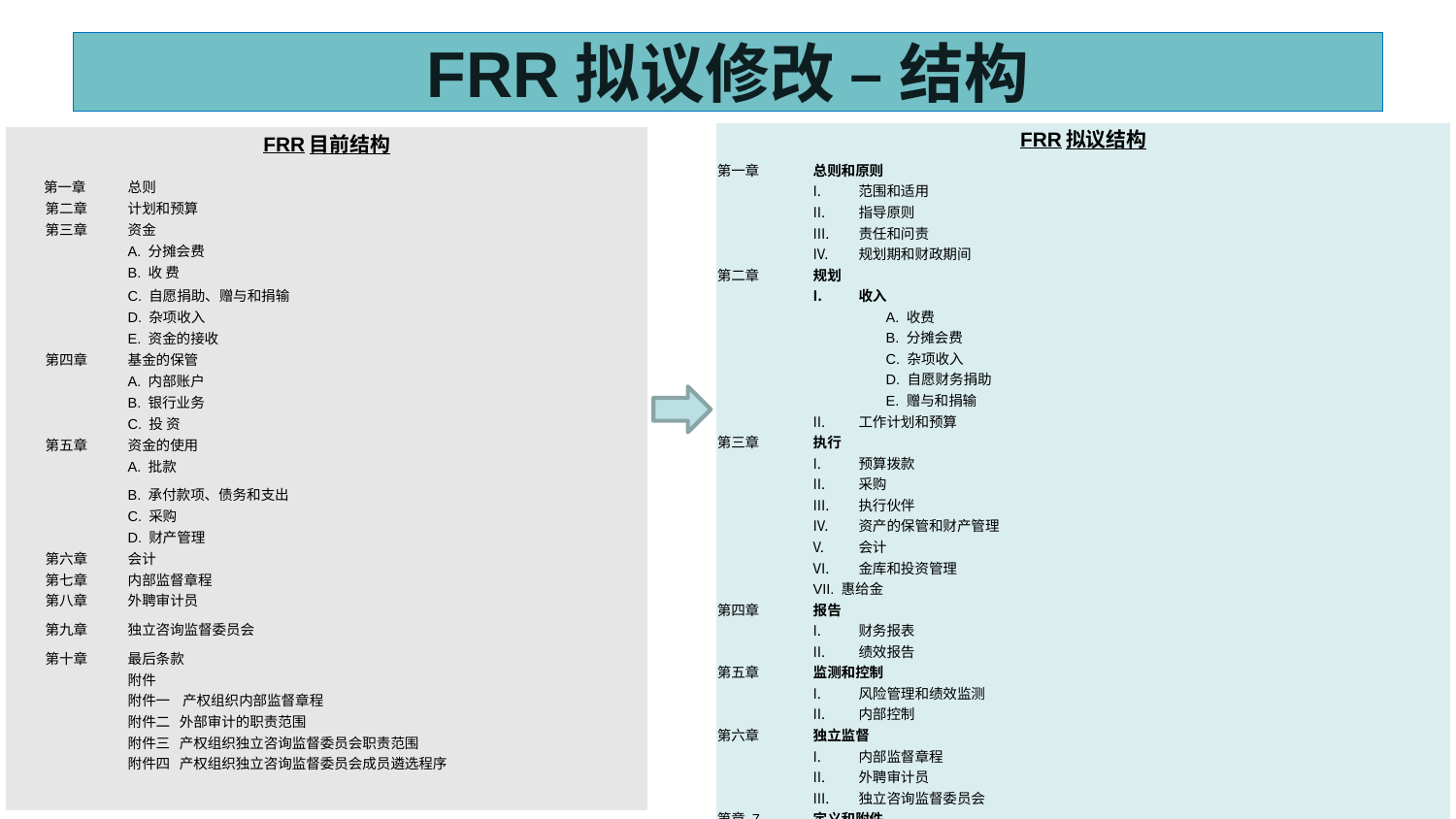

# FRR拟议修改 – 结构
| FRR拟议结构 |  |
| --- | --- |
| 第一章 | 总则和原则 |
|  | 范围和适用 |
|  | 指导原则 |
|  | 责任和问责 |
|  | 规划期和财政期间 |
| 第二章 | 规划 |
|  | 收入 |
|  | A. 收费 |
|  | B. 分摊会费 |
|  | C. 杂项收入 |
|  | D. 自愿财务捐助 |
|  | E. 赠与和捐输 |
|  | 工作计划和预算 |
| 第三章 | 执行 |
|  | 预算拨款 |
|  | 采购 |
|  | 执行伙伴 |
|  | 资产的保管和财产管理 |
|  | 会计 |
|  | 金库和投资管理 |
|  | VII. 惠给金 |
| 第四章 | 报告 |
|  | 财务报表 |
|  | 绩效报告 |
| 第五章 | 监测和控制 |
|  | 风险管理和绩效监测 |
|  | 内部控制 |
| 第六章 | 独立监督 |
|  | 内部监督章程 |
|  | 外聘审计员 |
|  | 独立咨询监督委员会 |
| 第章 7 | 定义和附件 附件 附件一 产权组织内部监督章程 附件二 外部审计的职责范围 附件三 产权组织独立咨询监督委员会职责范围 附件四 产权组织独立咨询监督委员会成员遴选程序 |
| FRR目前结构 |  |
| --- | --- |
| 第一章 | 总则 |
| 第二章 | 计划和预算 |
| 第三章 | 资金 |
|  | A. 分摊会费 |
|  | B. 收 费 |
|  | C. 自愿捐助、赠与和捐输 |
|  | D. 杂项收入 |
|  | E. 资金的接收 |
| 第四章 | 基金的保管 |
|  | A. 内部账户 |
|  | B. 银行业务 |
|  | C. 投 资 |
| 第五章 | 资金的使用 |
|  | A. 批款 |
|  | B. 承付款项、债务和支出 |
|  | C. 采购 |
|  | D. 财产管理 |
| 第六章 | 会计 |
| 第七章 | 内部监督章程 |
| 第八章 | 外聘审计员 |
| 第九章 | 独立咨询监督委员会 |
| 第十章 | 最后条款 |
|  | 附件 |
|  | 附件一 产权组织内部监督章程 |
|  | 附件二 外部审计的职责范围 |
|  | 附件三 产权组织独立咨询监督委员会职责范围 附件四 产权组织独立咨询监督委员会成员遴选程序 |